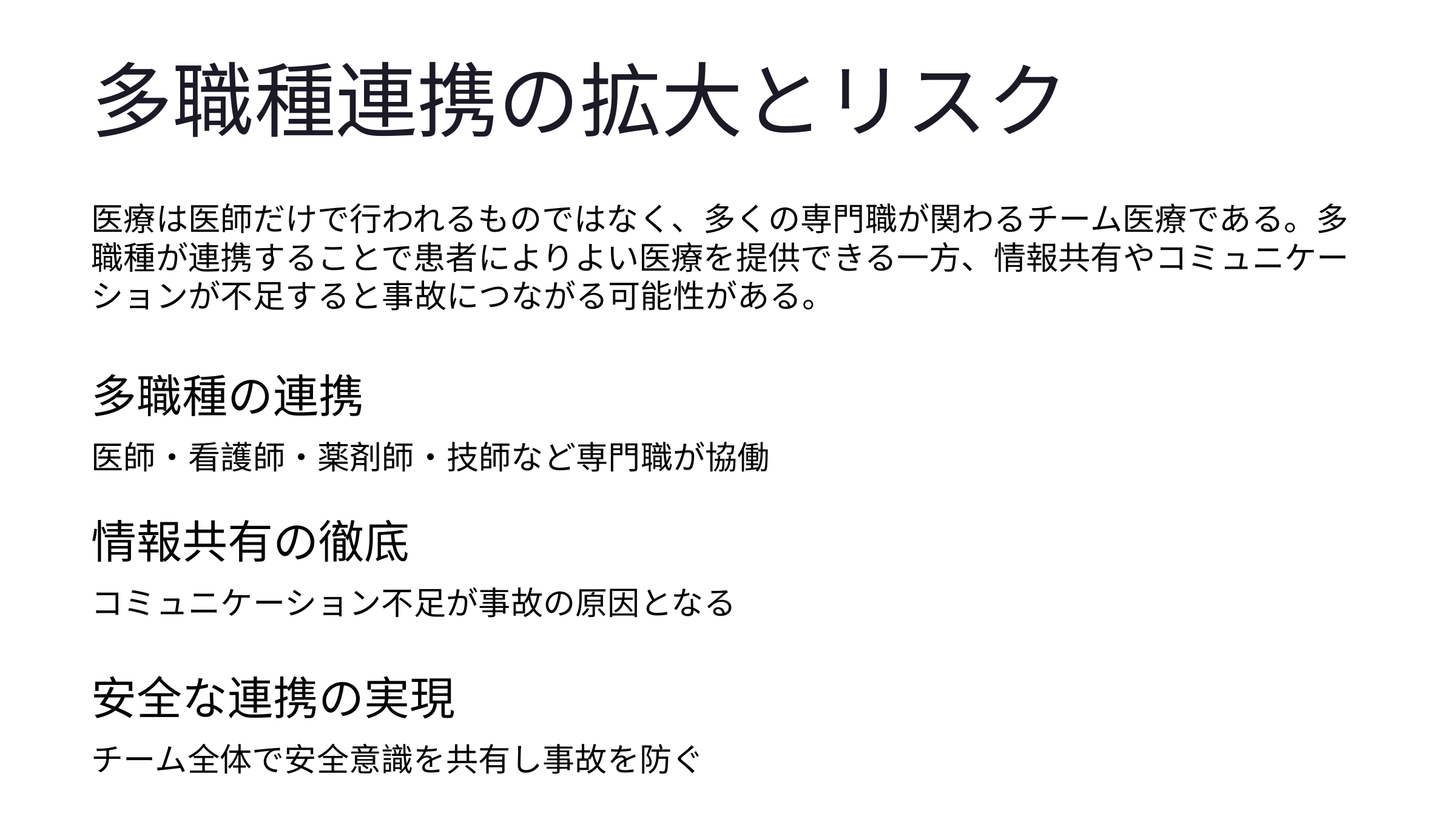

多職種連携の拡大とリスク
医療は医師だけで行われるものではなく、多くの専門職が関わるチーム医療である。多職種が連携することで患者によりよい医療を提供できる一方、情報共有やコミュニケーションが不足すると事故につながる可能性がある。
多職種の連携
医師・看護師・薬剤師・技師など専門職が協働
情報共有の徹底
コミュニケーション不足が事故の原因となる
安全な連携の実現
チーム全体で安全意識を共有し事故を防ぐ